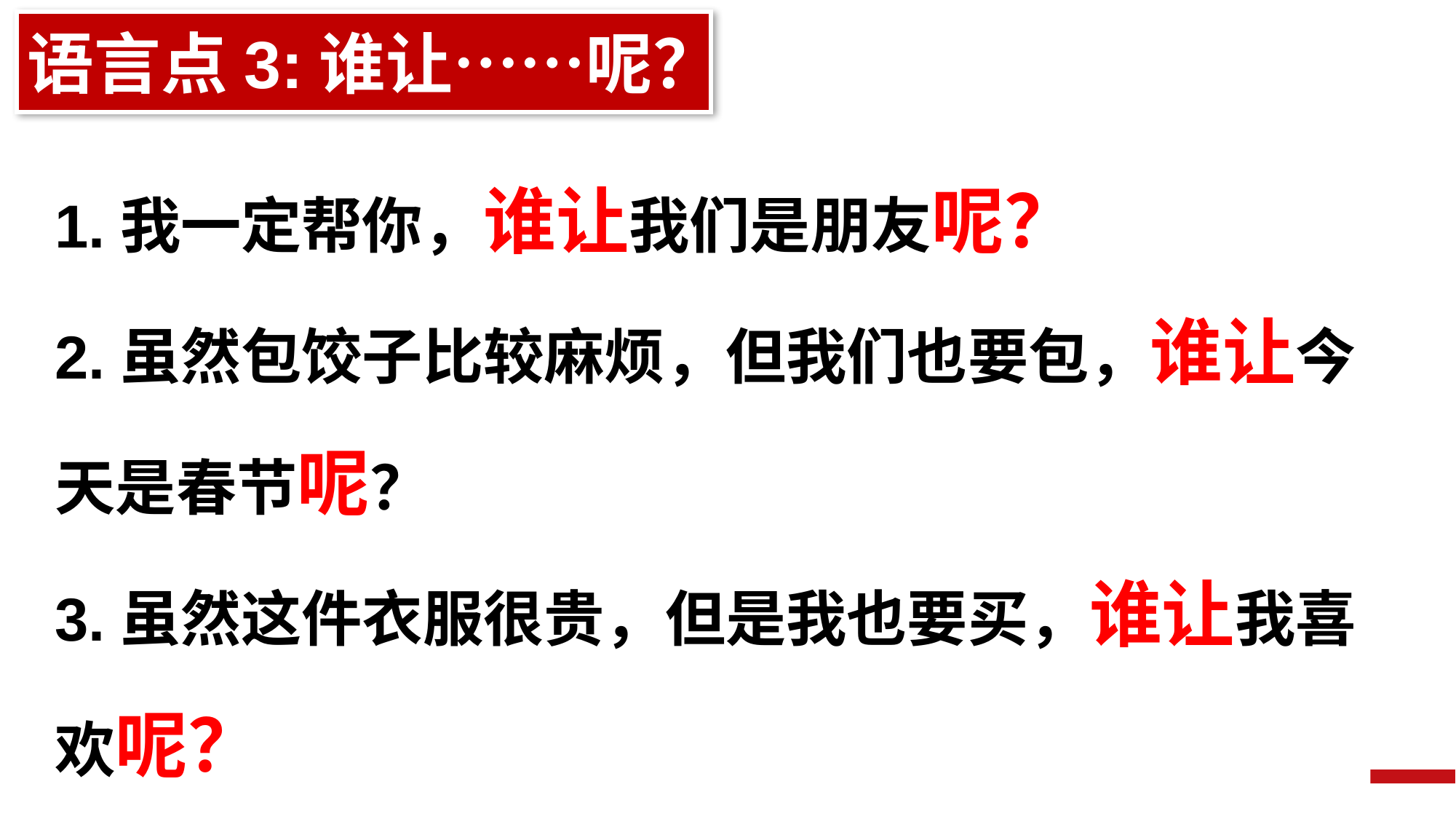

语言点3:谁让……呢？
1.我一定帮你，谁让我们是朋友呢？
2.虽然包饺子比较麻烦，但我们也要包，谁让今天是春节呢？
3.虽然这件衣服很贵，但是我也要买，谁让我喜欢呢？